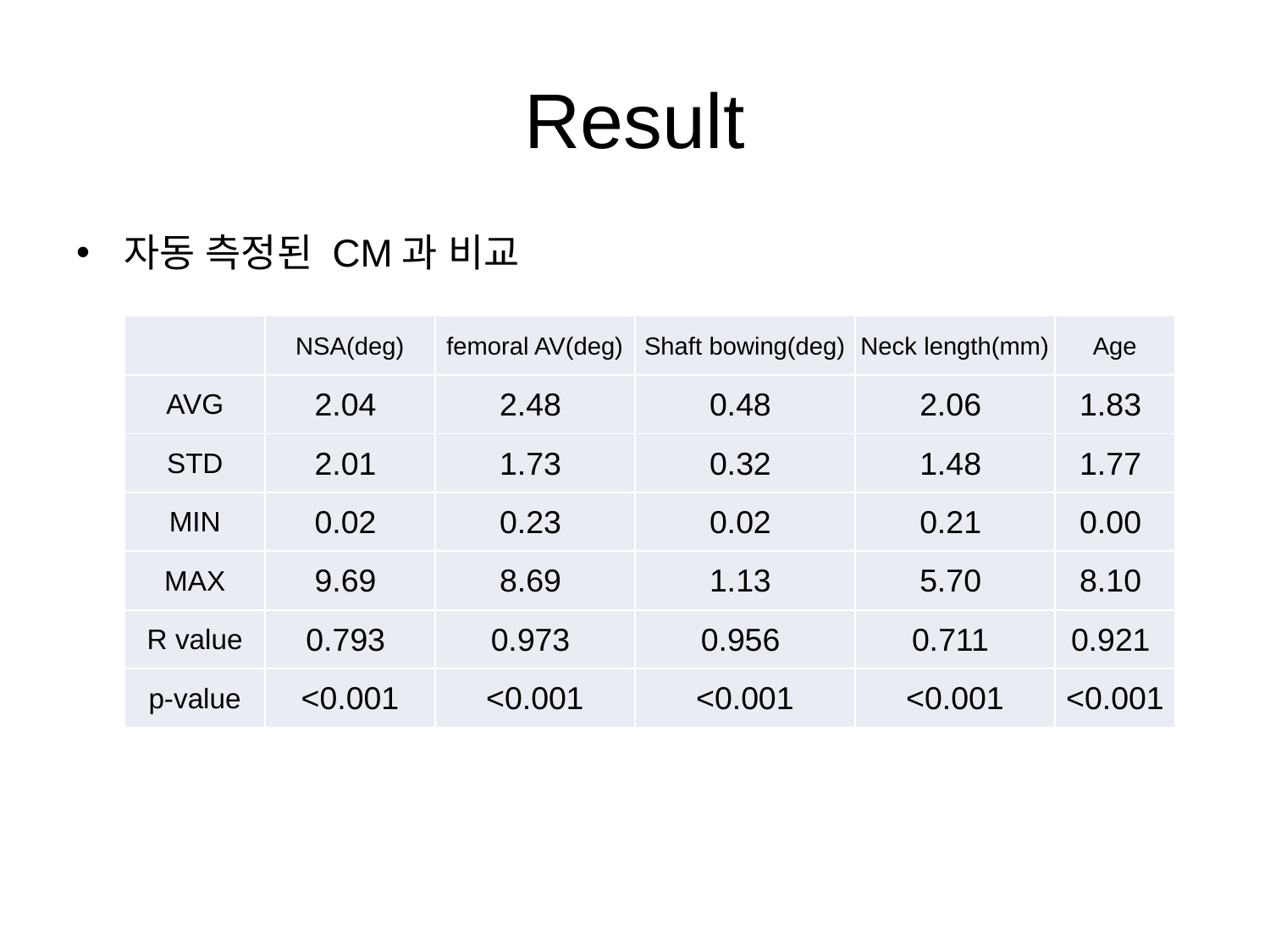

# Result
자동 측정된 CM과 비교

|  | NSA(deg) | femoral AV(deg) | Shaft bowing(deg) | Neck length(mm) | Age |
| --- | --- | --- | --- | --- | --- |
| AVG | 2.04 | 2.48 | 0.48 | 2.06 | 1.83 |
| STD | 2.01 | 1.73 | 0.32 | 1.48 | 1.77 |
| MIN | 0.02 | 0.23 | 0.02 | 0.21 | 0.00 |
| MAX | 9.69 | 8.69 | 1.13 | 5.70 | 8.10 |
| R value | 0.793 | 0.973 | 0.956 | 0.711 | 0.921 |
| p-value | <0.001 | <0.001 | <0.001 | <0.001 | <0.001 |